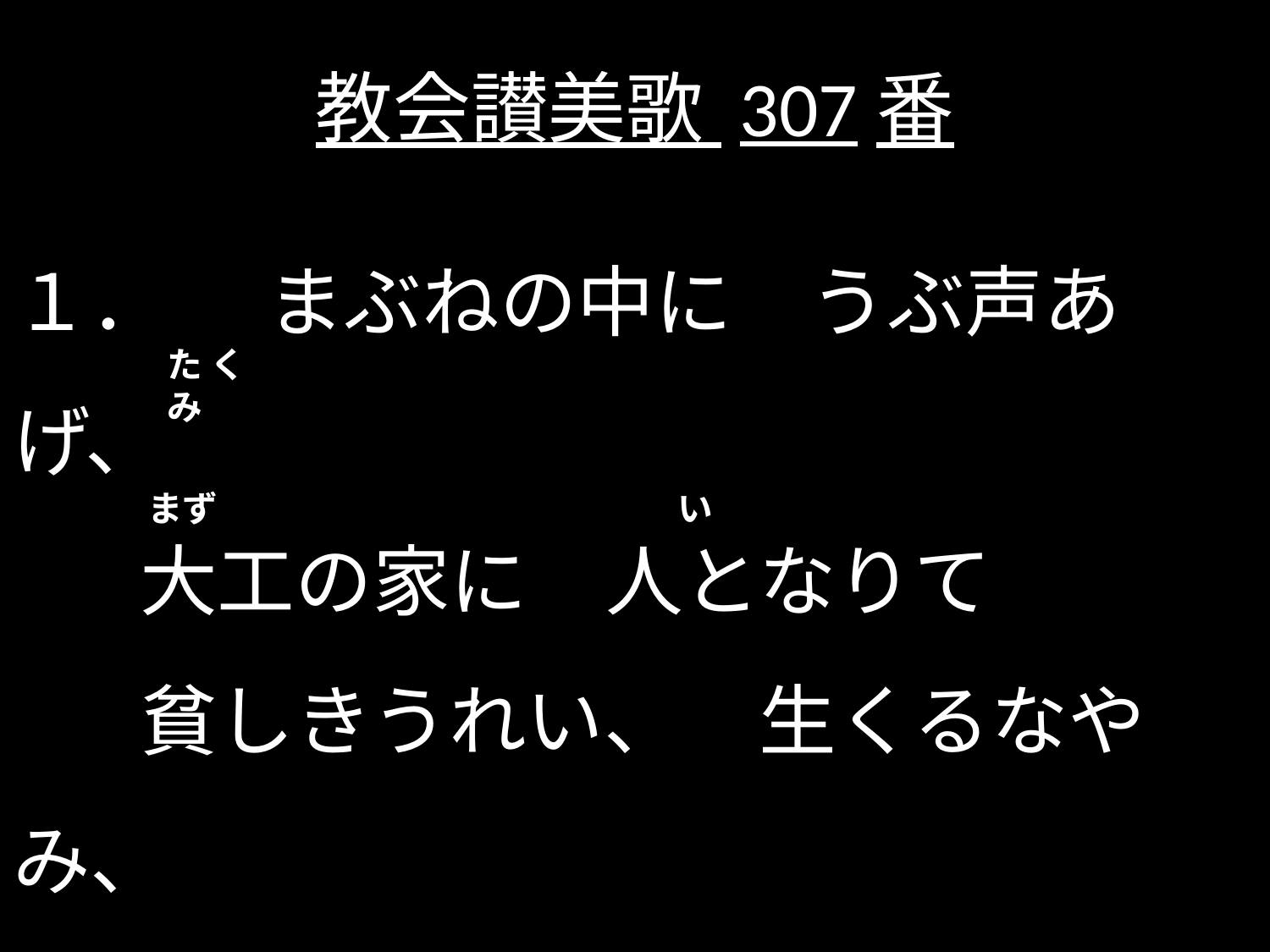

# 教会讃美歌 307番
１．	まぶねの中に　うぶ声あげ、
	大工の家に　人となりて
	貧しきうれい、　生くるなやみ、
	つぶさになめし　この人を見よ｡
た く み
い
まず